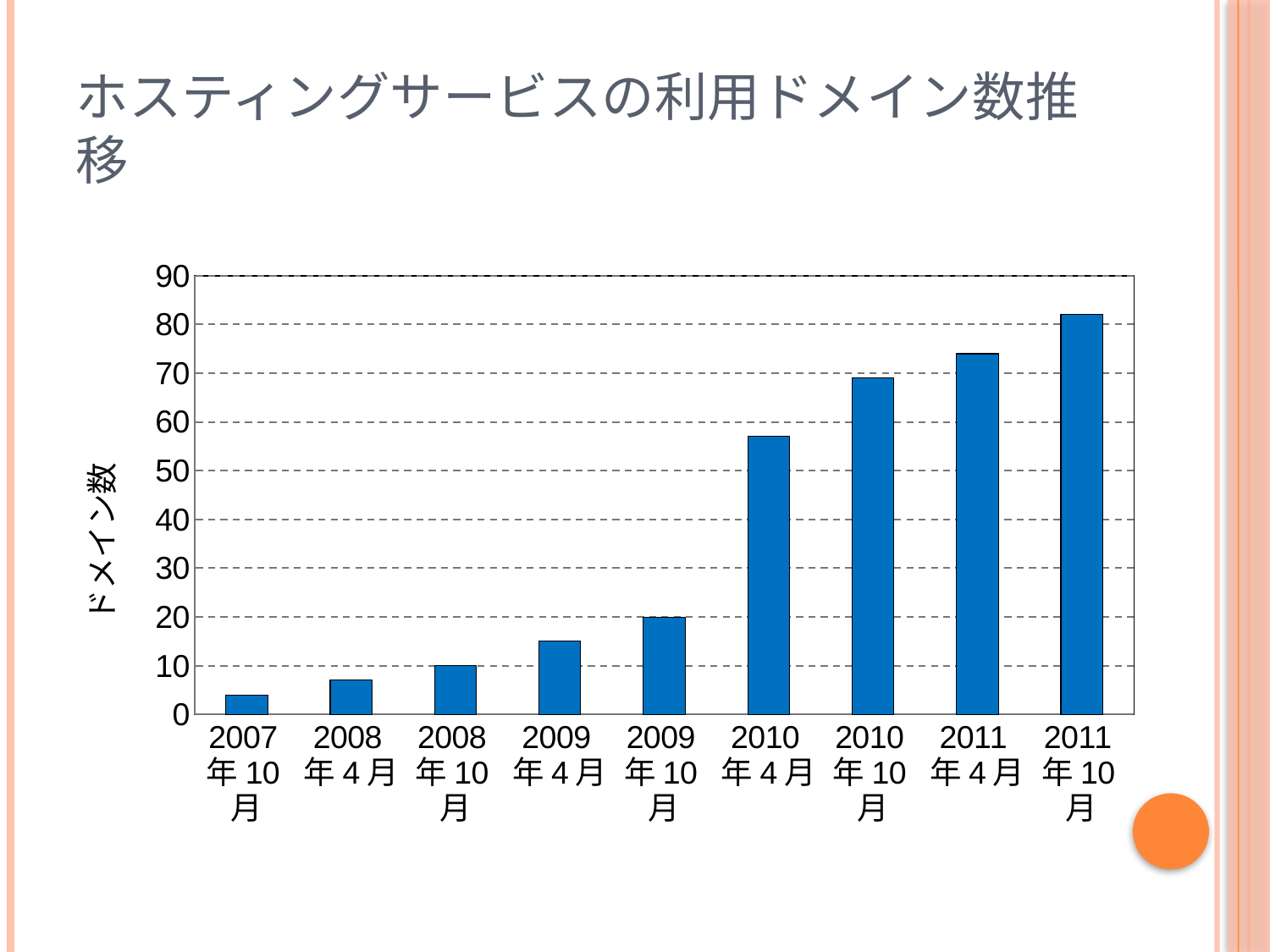

# ホスティングサービスの利用ドメイン数推移

### Chart

| Category | ドメイン数 |
|---|---|
| 39356 | 4.0 |
| 39539 | 7.0 |
| 39722 | 10.0 |
| 39904 | 15.0 |
| 40087 | 20.0 |
| 40269 | 57.0 |
| 40452 | 69.0 |
| 40634 | 74.0 |
| 40817 | 82.0 |